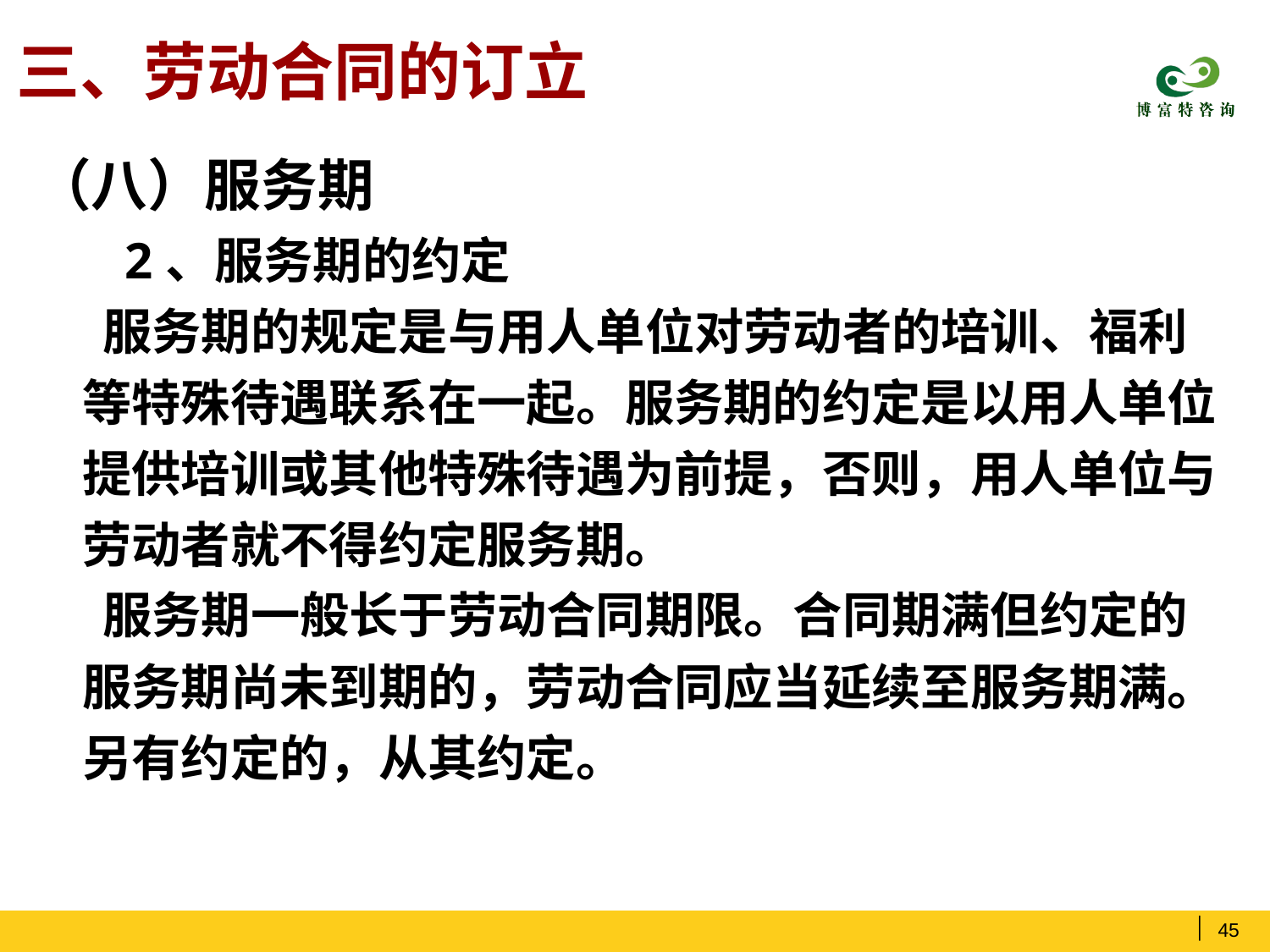

# 三、劳动合同的订立
（八）服务期
   2、服务期的约定
     服务期的规定是与用人单位对劳动者的培训、福利等特殊待遇联系在一起。服务期的约定是以用人单位提供培训或其他特殊待遇为前提，否则，用人单位与劳动者就不得约定服务期。
     服务期一般长于劳动合同期限。合同期满但约定的服务期尚未到期的，劳动合同应当延续至服务期满。另有约定的，从其约定。